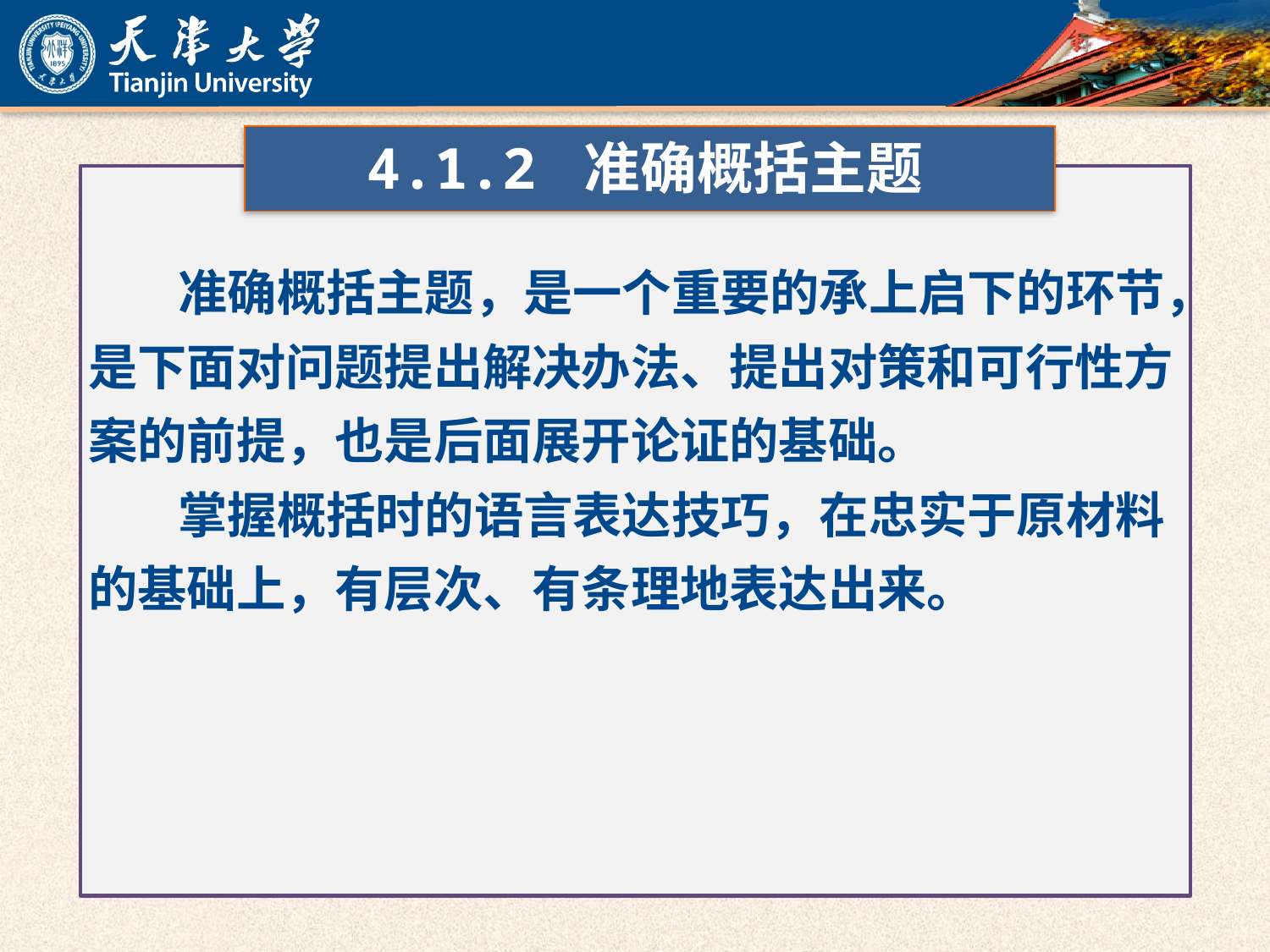

4.1.2 准确概括主题

准确概括主题，是一个重要的承上启下的环节，是下面对问题提出解决办法、提出对策和可行性方案的前提，也是后面展开论证的基础。
掌握概括时的语言表达技巧，在忠实于原材料的基础上，有层次、有条理地表达出来。